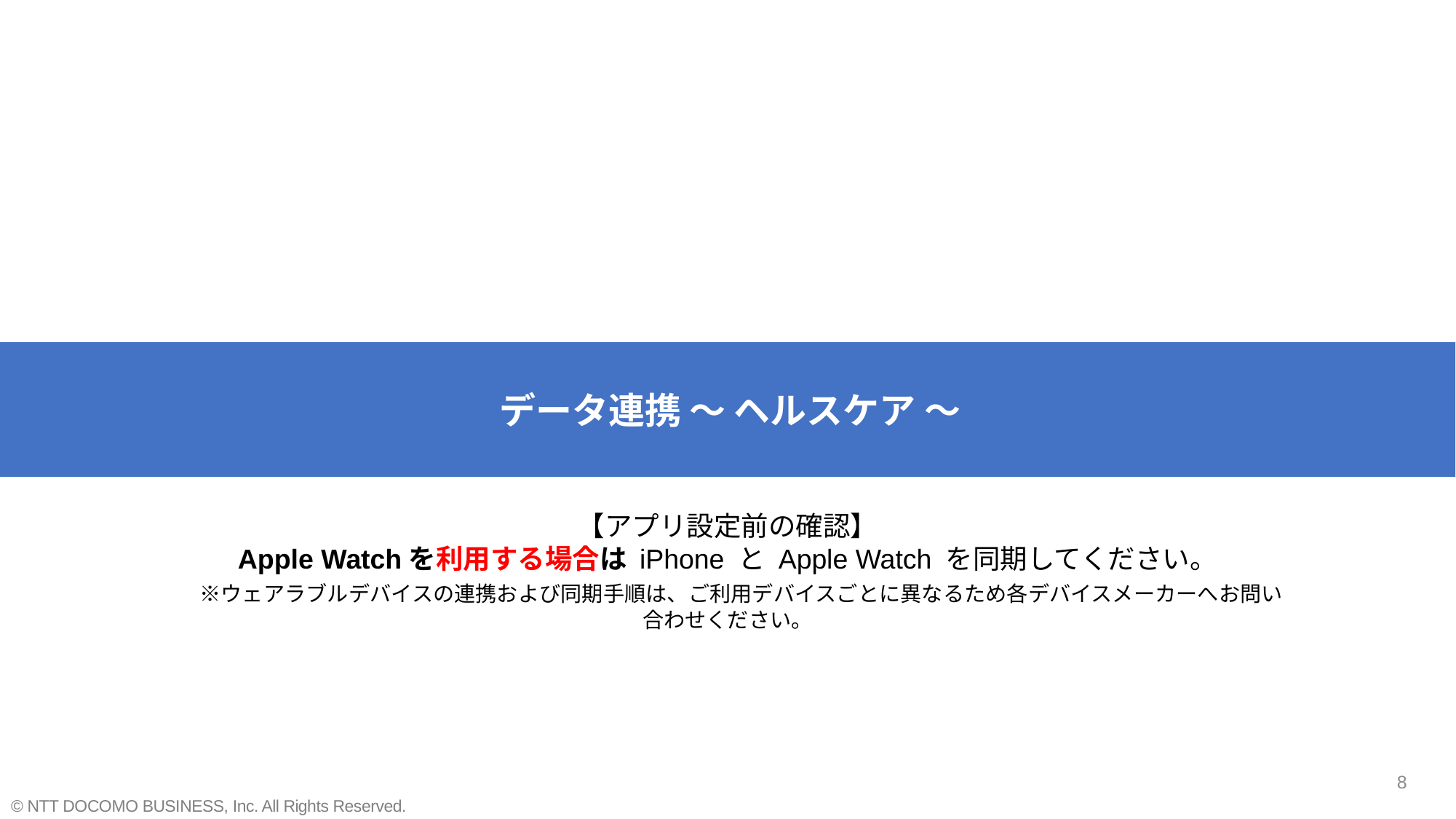

データ連携 ～ ヘルスケア ～
【アプリ設定前の確認】
Apple Watchを利用する場合は iPhone と Apple Watch を同期してください。
　※ウェアラブルデバイスの連携および同期手順は、ご利用デバイスごとに異なるため各デバイスメーカーへお問い合わせください。
8